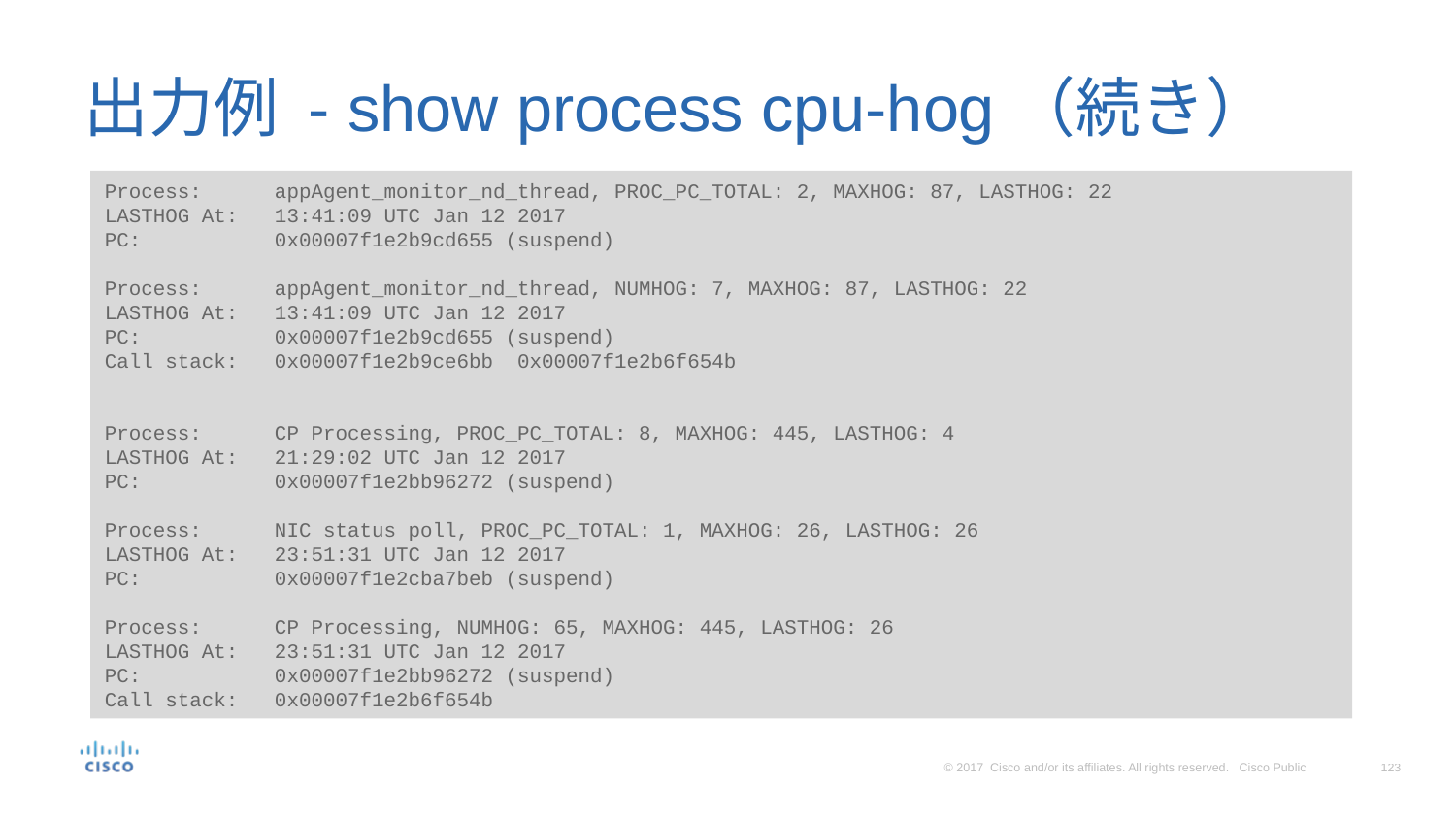

# 出力例 - show process cpu-hog（続き）
Process:      appAgent_monitor_nd_thread, PROC_PC_TOTAL: 2, MAXHOG: 87, LASTHOG: 22
LASTHOG At:   13:41:09 UTC Jan 12 2017
PC:           0x00007f1e2b9cd655 (suspend)

Process:      appAgent_monitor_nd_thread, NUMHOG: 7, MAXHOG: 87, LASTHOG: 22
LASTHOG At:   13:41:09 UTC Jan 12 2017
PC:           0x00007f1e2b9cd655 (suspend)
Call stack:   0x00007f1e2b9ce6bb  0x00007f1e2b6f654b

Process:      CP Processing, PROC_PC_TOTAL: 8, MAXHOG: 445, LASTHOG: 4
LASTHOG At:   21:29:02 UTC Jan 12 2017
PC:           0x00007f1e2bb96272 (suspend)

Process:      NIC status poll, PROC_PC_TOTAL: 1, MAXHOG: 26, LASTHOG: 26
LASTHOG At:   23:51:31 UTC Jan 12 2017
PC:           0x00007f1e2cba7beb (suspend)

Process:      CP Processing, NUMHOG: 65, MAXHOG: 445, LASTHOG: 26
LASTHOG At:   23:51:31 UTC Jan 12 2017
PC:           0x00007f1e2bb96272 (suspend)
Call stack:   0x00007f1e2b6f654b